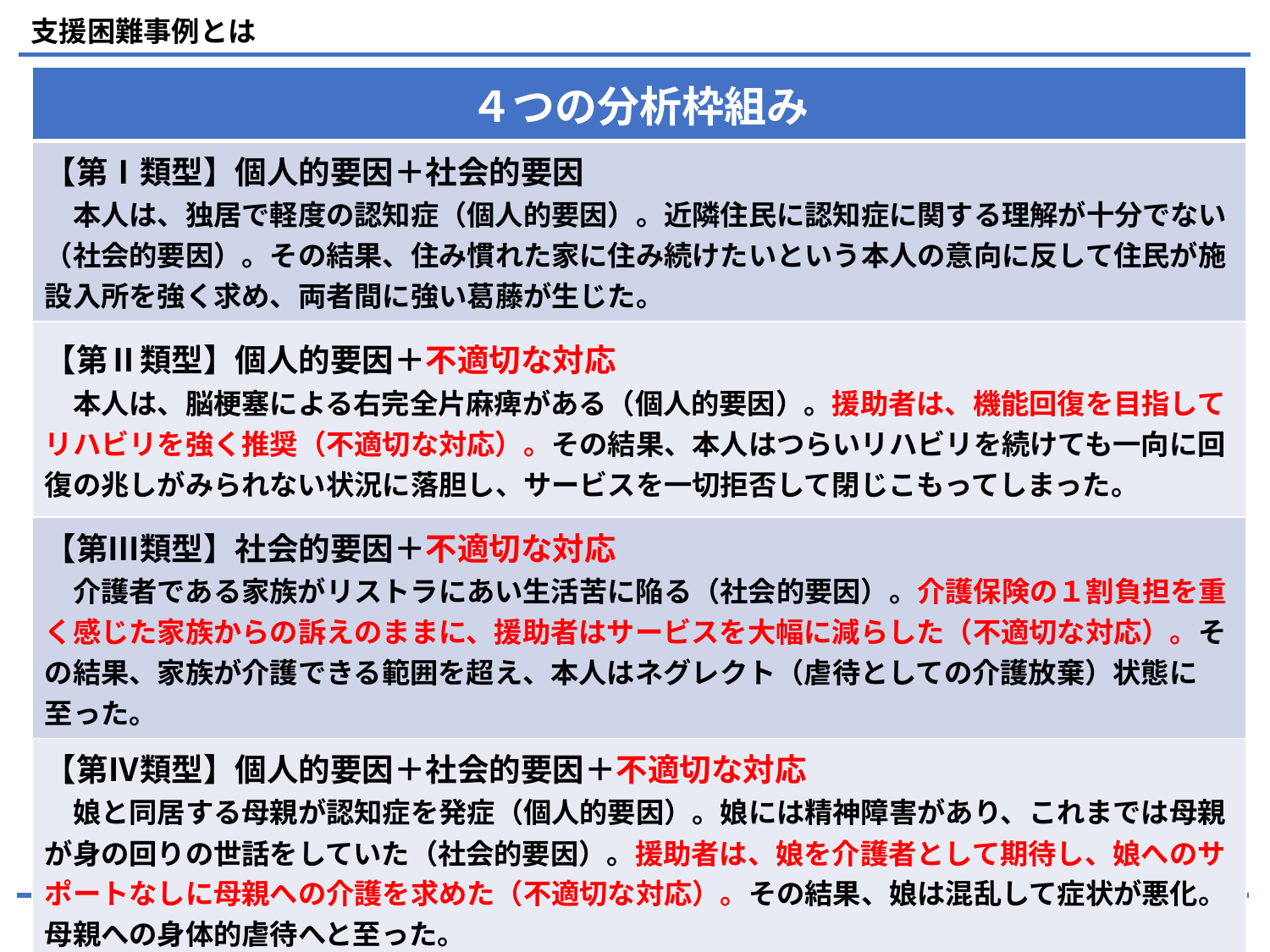

# 支援困難事例とは
| ４つの分析枠組み |
| --- |
| 【第Ⅰ類型】個人的要因＋社会的要因 　本人は、独居で軽度の認知症（個人的要因）。近隣住民に認知症に関する理解が十分でない（社会的要因）。その結果、住み慣れた家に住み続けたいという本人の意向に反して住民が施設入所を強く求め、両者間に強い葛藤が生じた。 |
| 【第Ⅱ類型】個人的要因＋不適切な対応 　本人は、脳梗塞による右完全片麻痺がある（個人的要因）。援助者は、機能回復を目指してリハビリを強く推奨（不適切な対応）。その結果、本人はつらいリハビリを続けても一向に回復の兆しがみられない状況に落胆し、サービスを一切拒否して閉じこもってしまった。 |
| 【第Ⅲ類型】社会的要因＋不適切な対応 　介護者である家族がリストラにあい生活苦に陥る（社会的要因）。介護保険の１割負担を重く感じた家族からの訴えのままに、援助者はサービスを大幅に減らした（不適切な対応）。その結果、家族が介護できる範囲を超え、本人はネグレクト（虐待としての介護放棄）状態に至った。 |
| 【第Ⅳ類型】個人的要因＋社会的要因＋不適切な対応 　娘と同居する母親が認知症を発症（個人的要因）。娘には精神障害があり、これまでは母親が身の回りの世話をしていた（社会的要因）。援助者は、娘を介護者として期待し、娘へのサポートなしに母親への介護を求めた（不適切な対応）。その結果、娘は混乱して症状が悪化。母親への身体的虐待へと至った。 |
参考文献：『支援困難事例―3つの発生要因と4つの分析枠組み―』岩間伸之氏
8